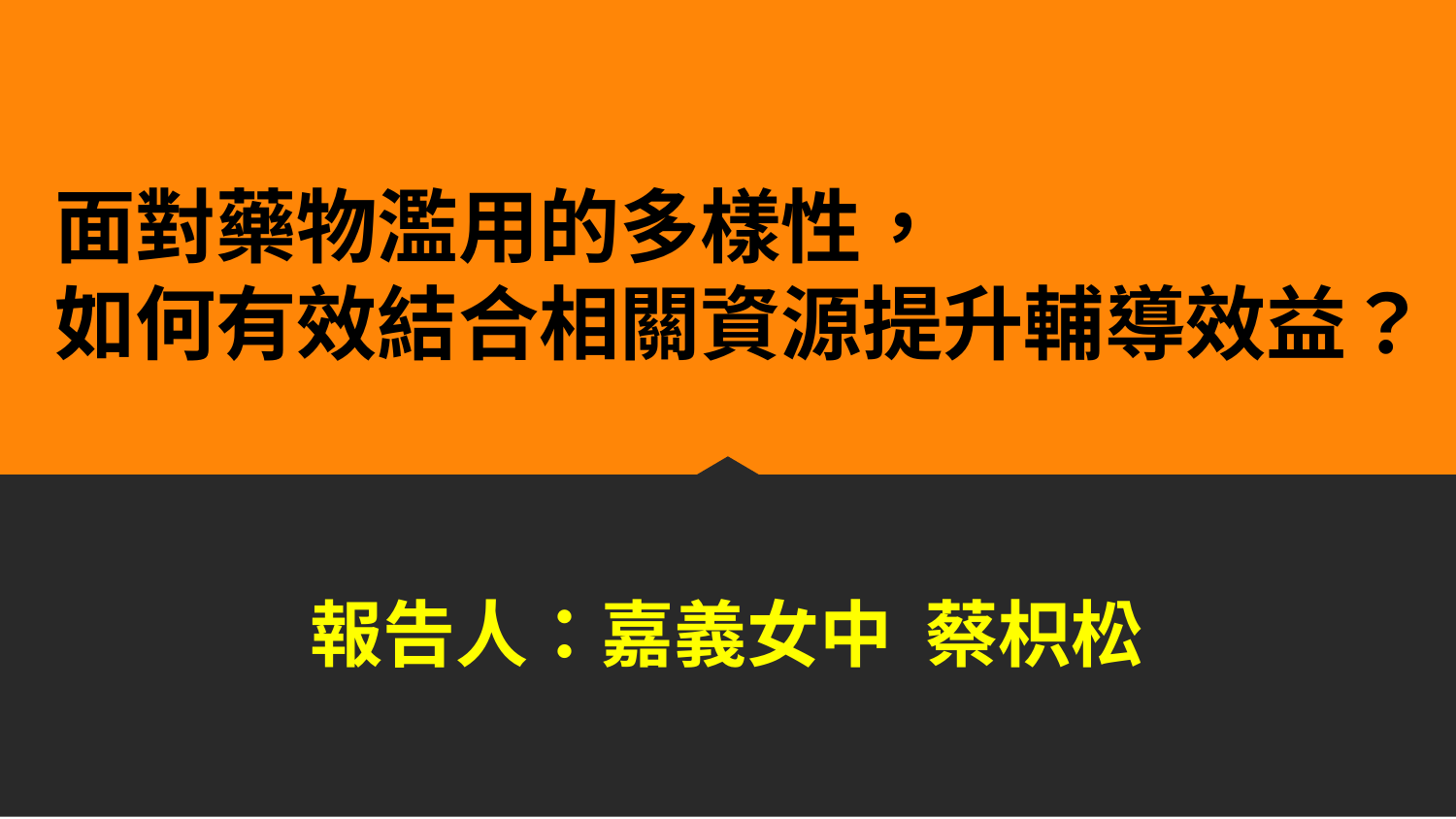

面對藥物濫用的多樣性，
如何有效結合相關資源提升輔導效益？

報告人：嘉義女中  蔡枳松